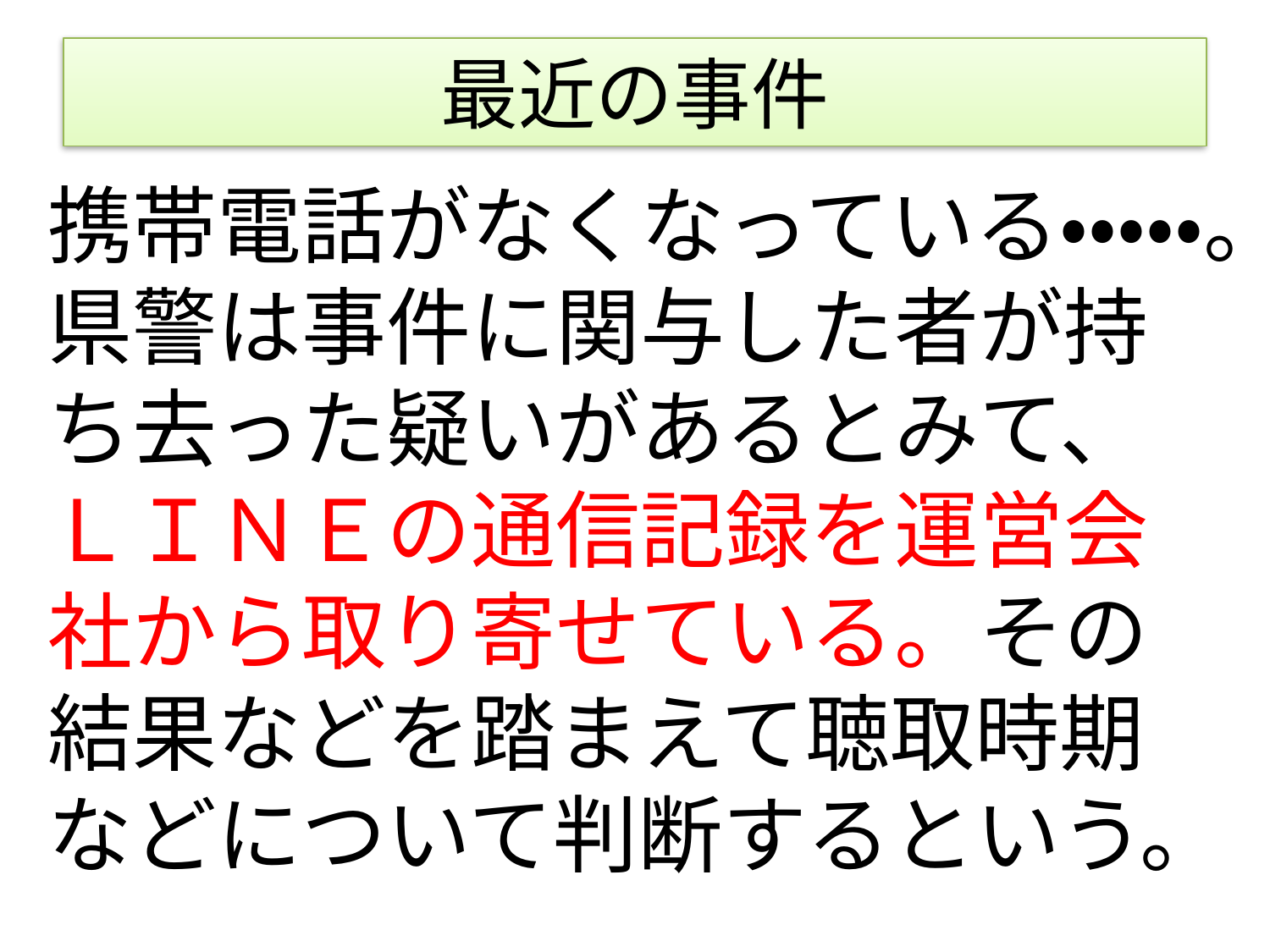

# 最近の事件
携帯電話がなくなっている・・・・・。県警は事件に関与した者が持ち去った疑いがあるとみて、ＬＩＮＥの通信記録を運営会社から取り寄せている。その結果などを踏まえて聴取時期などについて判断するという。